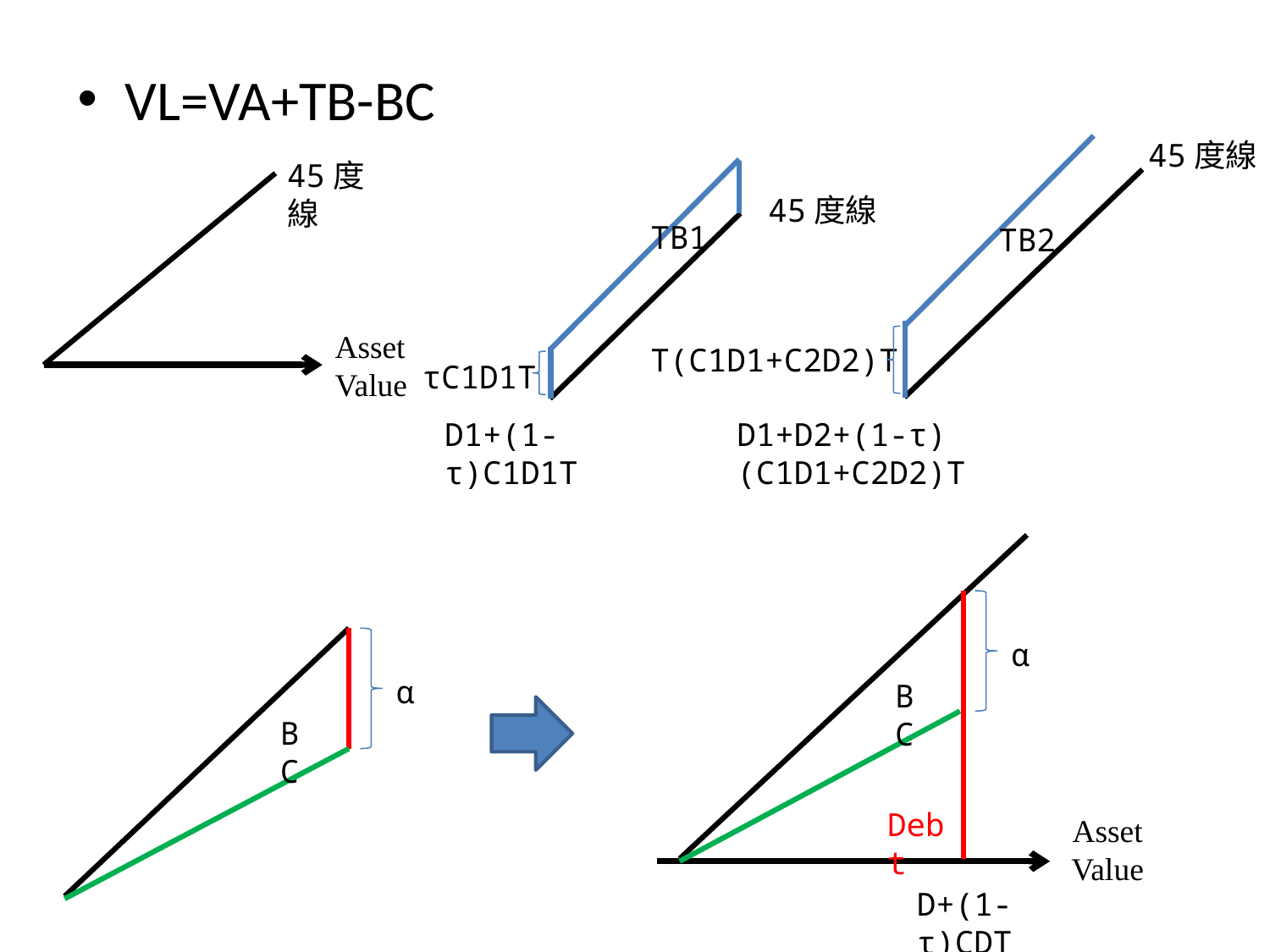

VL=VA+TB-BC
45度線
TB2

Τ(C1D1+C2D2)T
45度線
Asset Value
TB1

τC1D1T
45度線
D1+(1-τ)C1D1T
D1+D2+(1-τ)(C1D1+C2D2)T

α
BC
Debt
Asset Value
D+(1-τ)CDT

α
BC